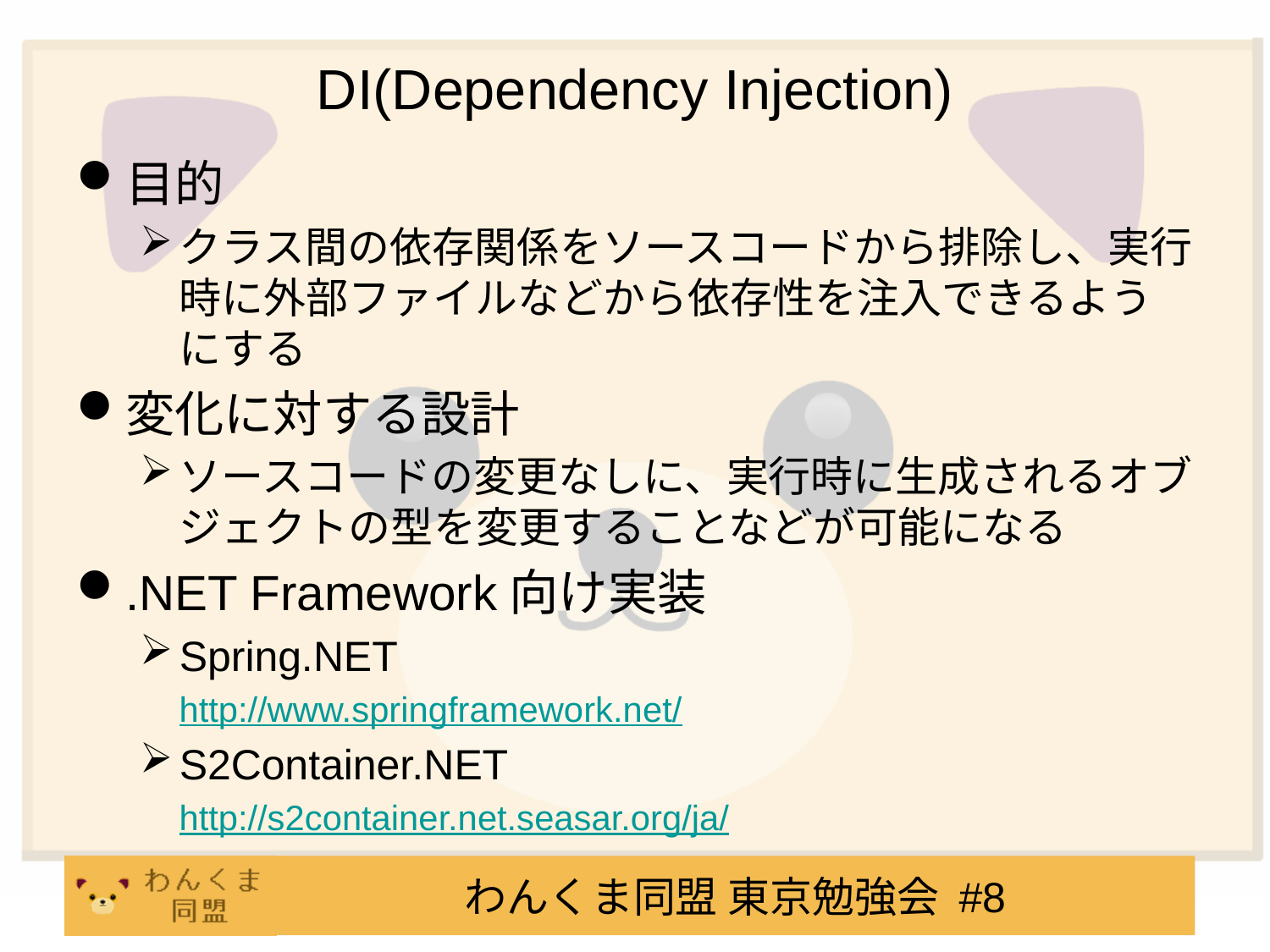

# DI(Dependency Injection)
目的
クラス間の依存関係をソースコードから排除し、実行時に外部ファイルなどから依存性を注入できるようにする
変化に対する設計
ソースコードの変更なしに、実行時に生成されるオブジェクトの型を変更することなどが可能になる
.NET Framework向け実装
Spring.NET
http://www.springframework.net/
S2Container.NET
http://s2container.net.seasar.org/ja/